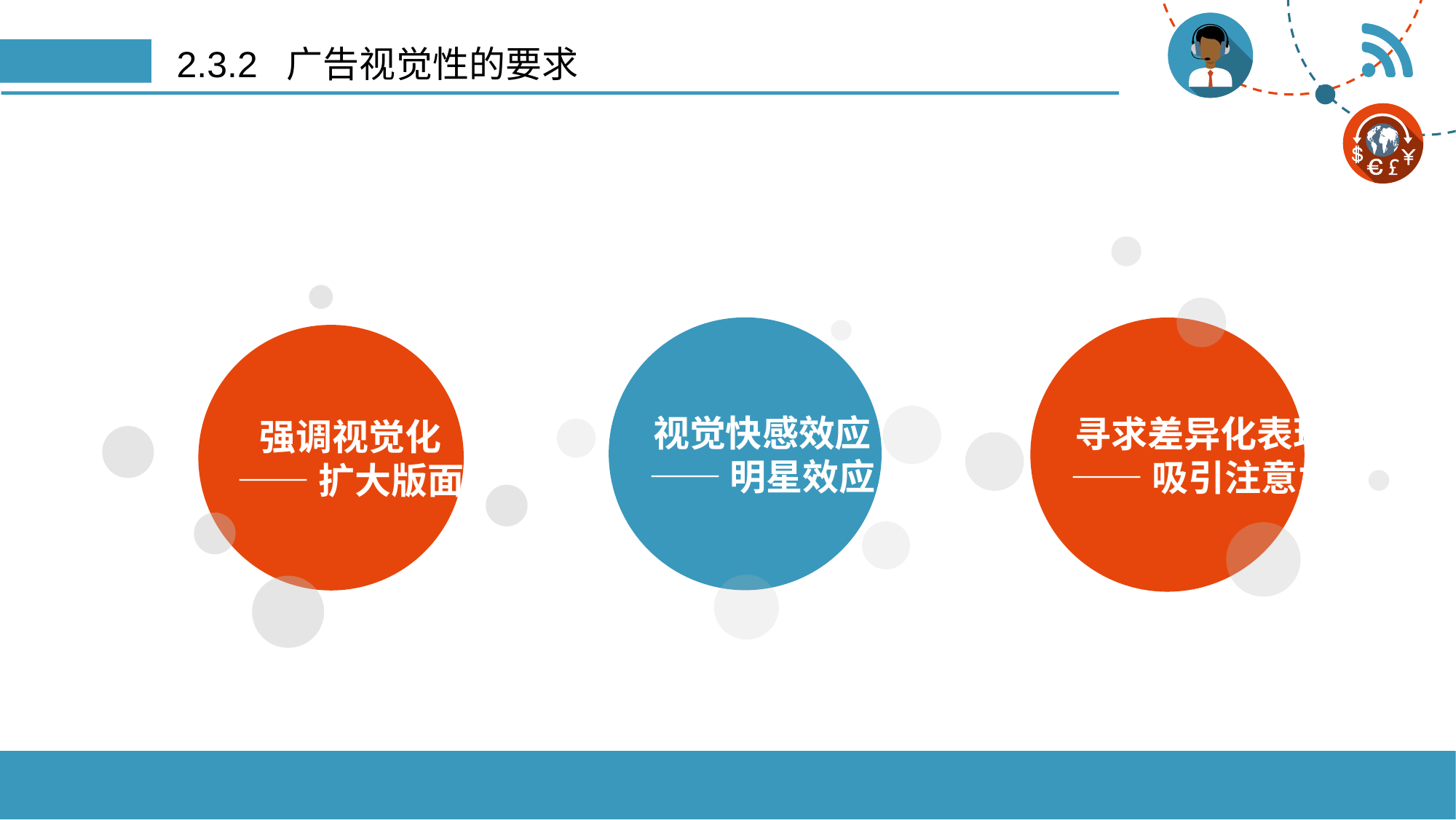

# 2.3.2  广告视觉性的要求

寻求差异化表现
——吸引注意力

强调视觉化
——扩大版面

视觉快感效应
——明星效应